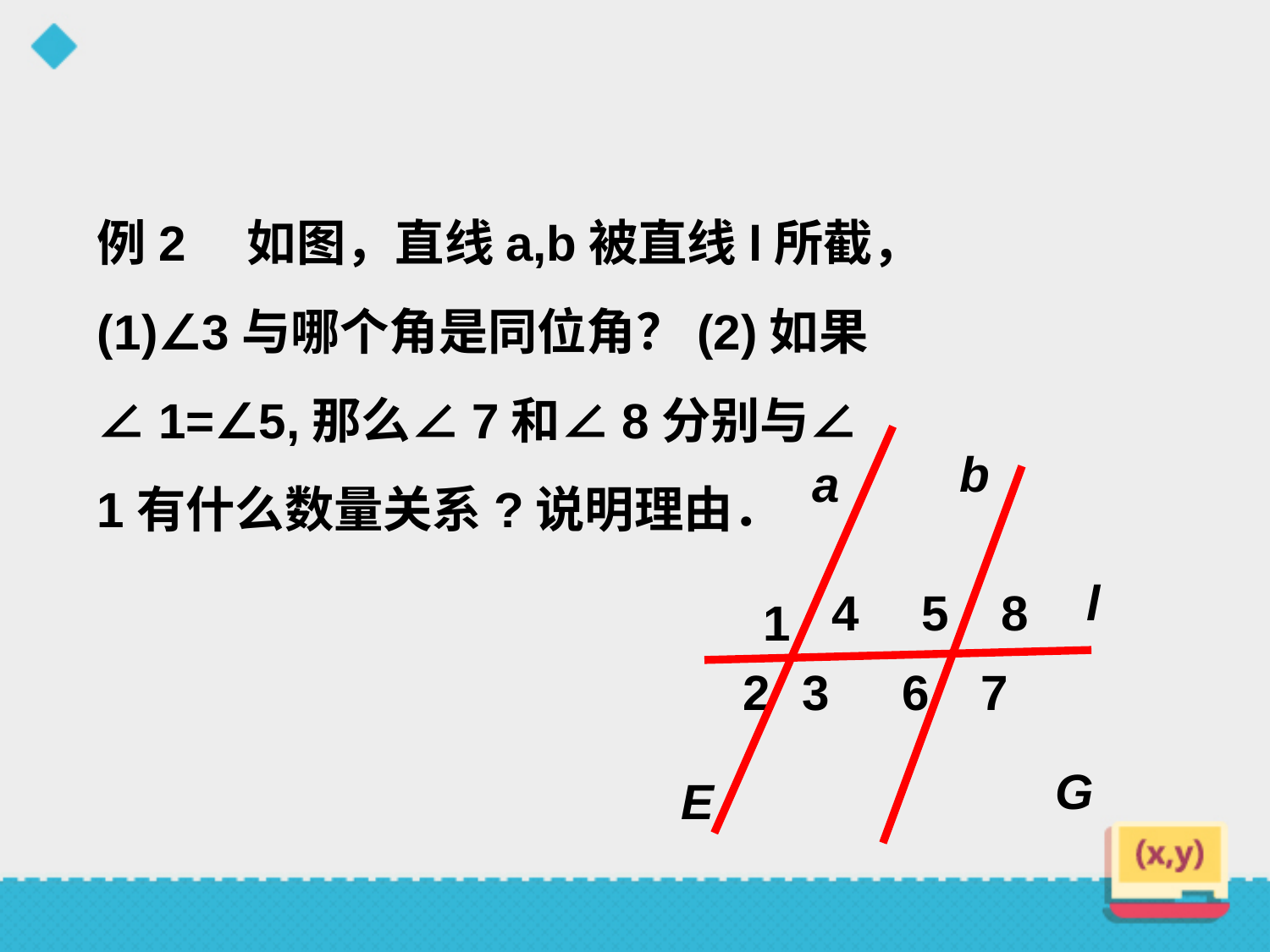

例2　如图，直线a,b被直线l所截，(1)∠3与哪个角是同位角？(2)如果∠1=∠5,那么∠7和∠8分别与∠1有什么数量关系?说明理由．
b
a

l
4
5
8
1

3
6
7
G
E
2